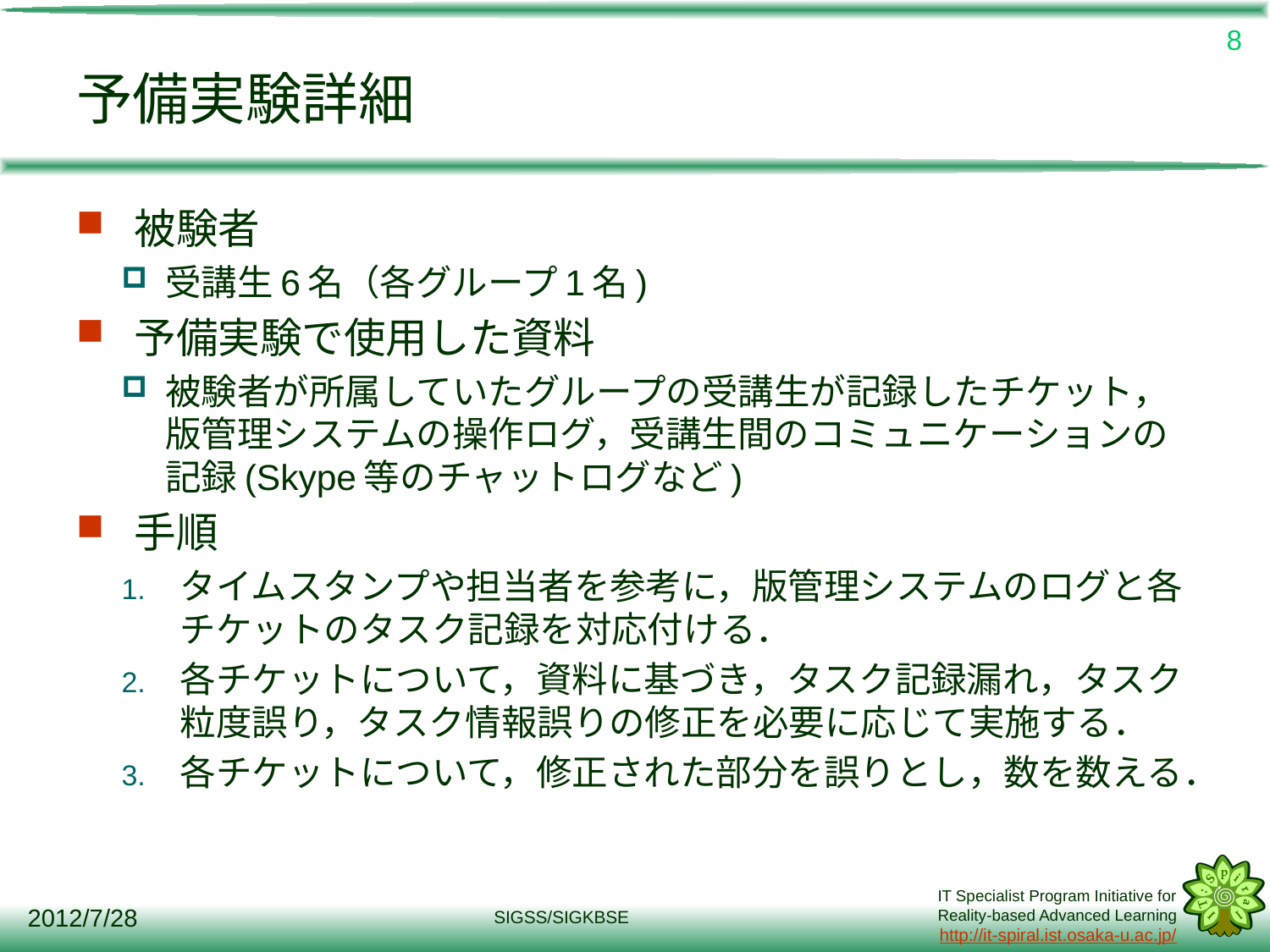

8
# 予備実験詳細
被験者
受講生6名（各グループ1名)
予備実験で使用した資料
被験者が所属していたグループの受講生が記録したチケット，版管理システムの操作ログ，受講生間のコミュニケーションの記録(Skype等のチャットログなど)
手順
タイムスタンプや担当者を参考に，版管理システムのログと各チケットのタスク記録を対応付ける．
各チケットについて，資料に基づき，タスク記録漏れ，タスク粒度誤り，タスク情報誤りの修正を必要に応じて実施する．
各チケットについて，修正された部分を誤りとし，数を数える．
2012/7/28
SIGSS/SIGKBSE